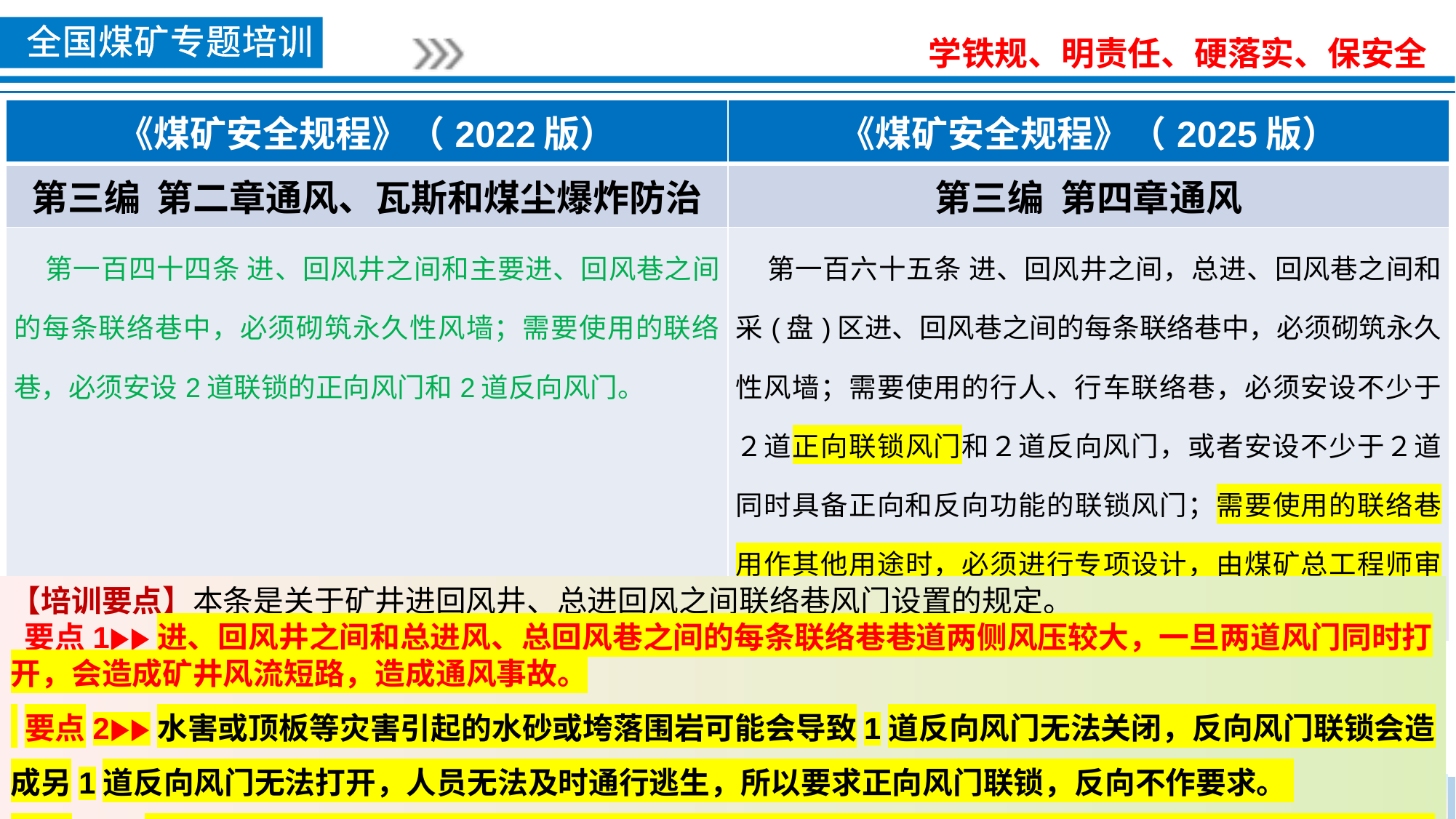

| 《煤矿安全规程》（2022版） | 《煤矿安全规程》（2025版） |
| --- | --- |
| 第三编 第二章通风、瓦斯和煤尘爆炸防治 | 第三编 第四章通风 |
| 第一百四十四条 进、回风井之间和主要进、回风巷之间的每条联络巷中，必须砌筑永久性风墙；需要使用的联络巷，必须安设2道联锁的正向风门和2道反向风门。 | 第一百六十五条 进、回风井之间，总进、回风巷之间和采(盘)区进、回风巷之间的每条联络巷中，必须砌筑永久性风墙；需要使用的行人、行车联络巷，必须安设不少于２道正向联锁风门和２道反向风门，或者安设不少于２道同时具备正向和反向功能的联锁风门；需要使用的联络巷用作其他用途时，必须进行专项设计，由煤矿总工程师审批。 |
【培训要点】本条是关于矿井进回风井、总进回风之间联络巷风门设置的规定。
 要点1▶▶进、回风井之间和总进风、总回风巷之间的每条联络巷巷道两侧风压较大，一旦两道风门同时打开，会造成矿井风流短路，造成通风事故。
 要点2▶▶水害或顶板等灾害引起的水砂或垮落围岩可能会导致1道反向风门无法关闭，反向风门联锁会造成另1道反向风门无法打开，人员无法及时通行逃生，所以要求正向风门联锁，反向不作要求。
要点3▶▶联络巷通常用于连接两条巷道，以满足矿井通风和行人的需要。如果联络巷被用作其他用途（如设置防突设施、揭煤等），可能会对矿井的通风系统产生影响，导致风流短路或其他安全隐患，需要通过专项设计并由煤矿总工程师审批来确保其有效性。